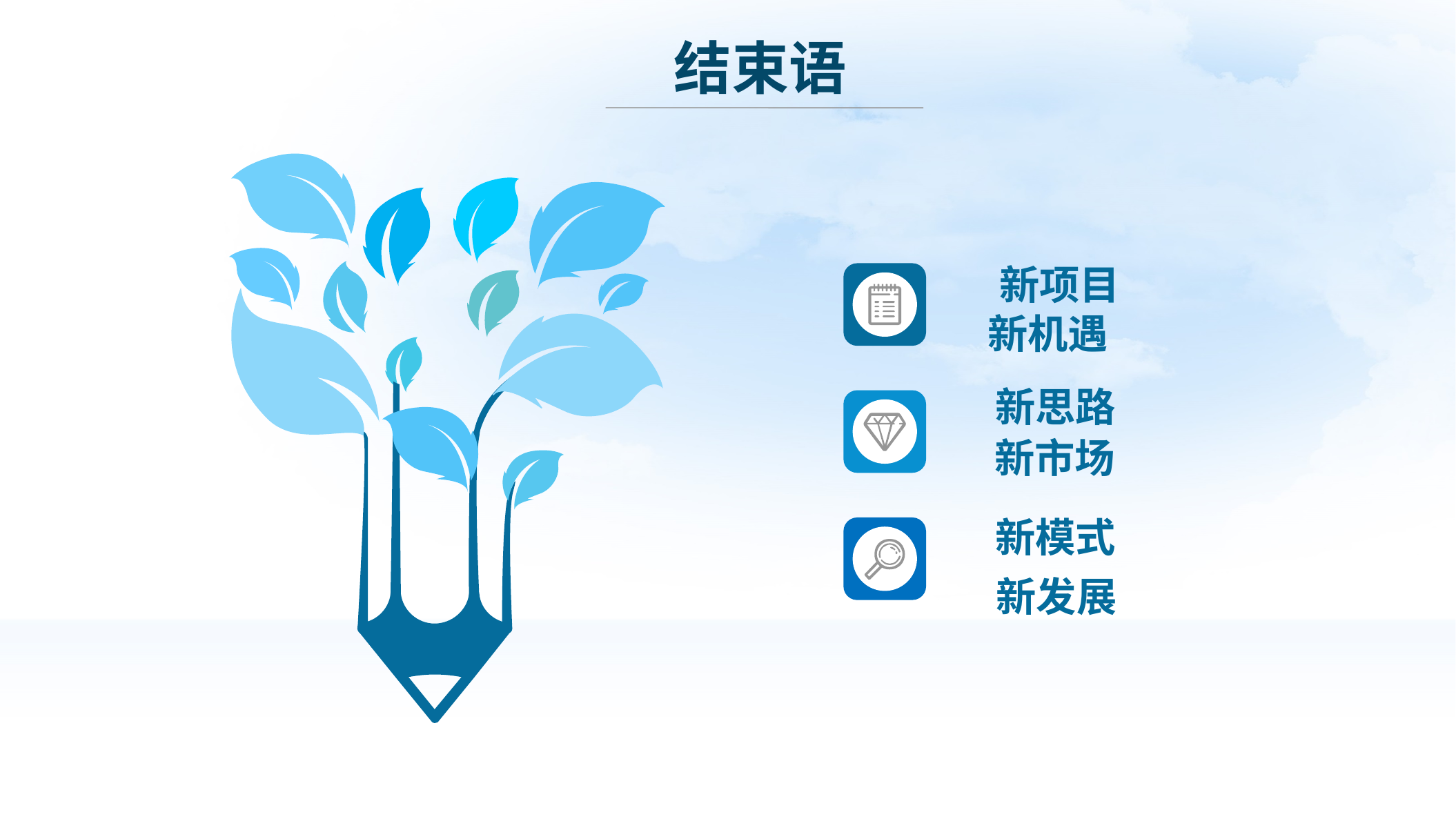

结束语

新项目

         新机遇
新思路

新市场
新模式

新发展